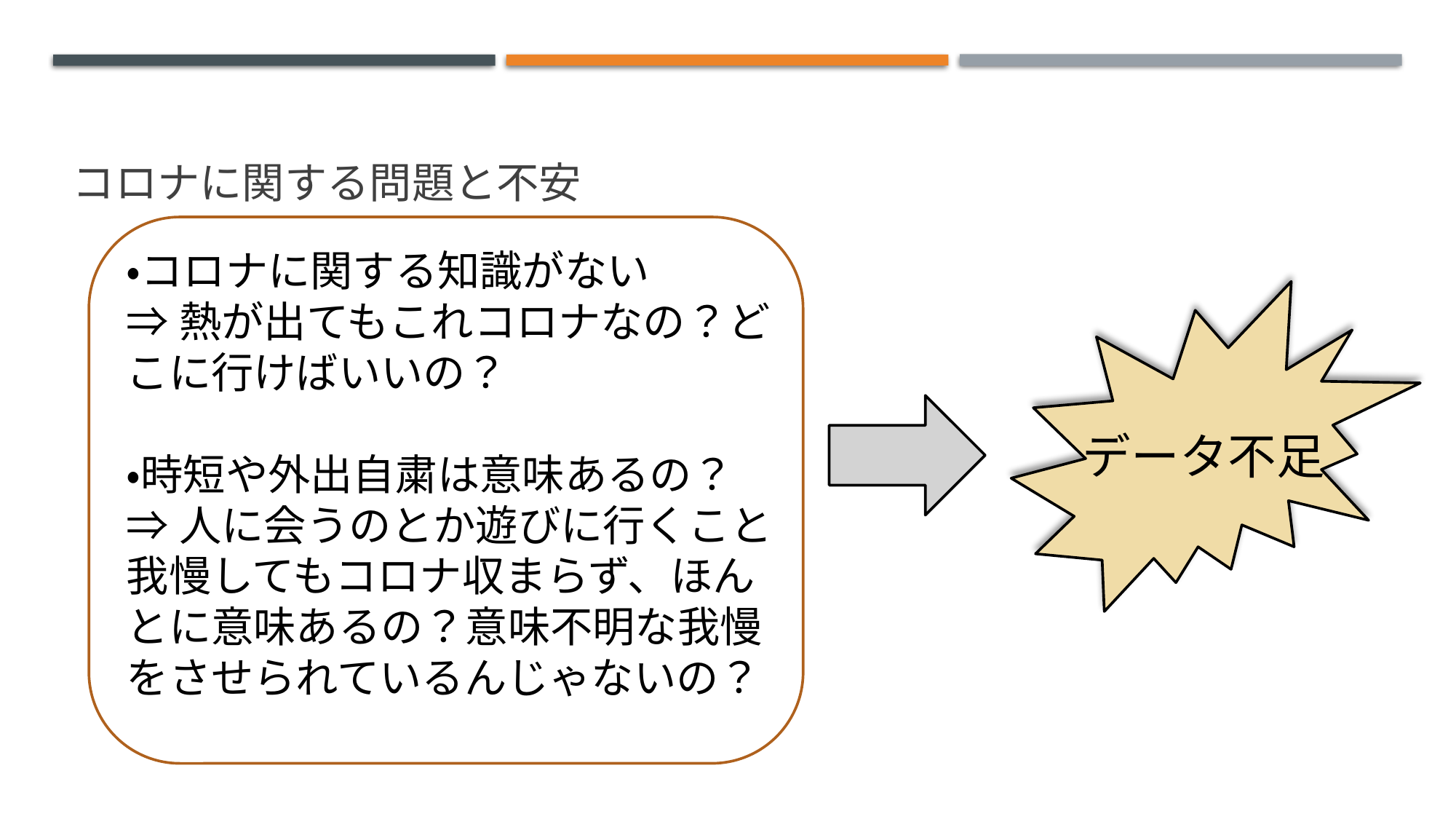

# コロナに関する問題と不安

・コロナに関する知識がない
⇒熱が出てもこれコロナなの？どこに行けばいいの？

・時短や外出自粛は意味あるの？
⇒人に会うのとか遊びに行くこと我慢してもコロナ収まらず、ほんとに意味あるの？意味不明な我慢をさせられているんじゃないの？

データ不足